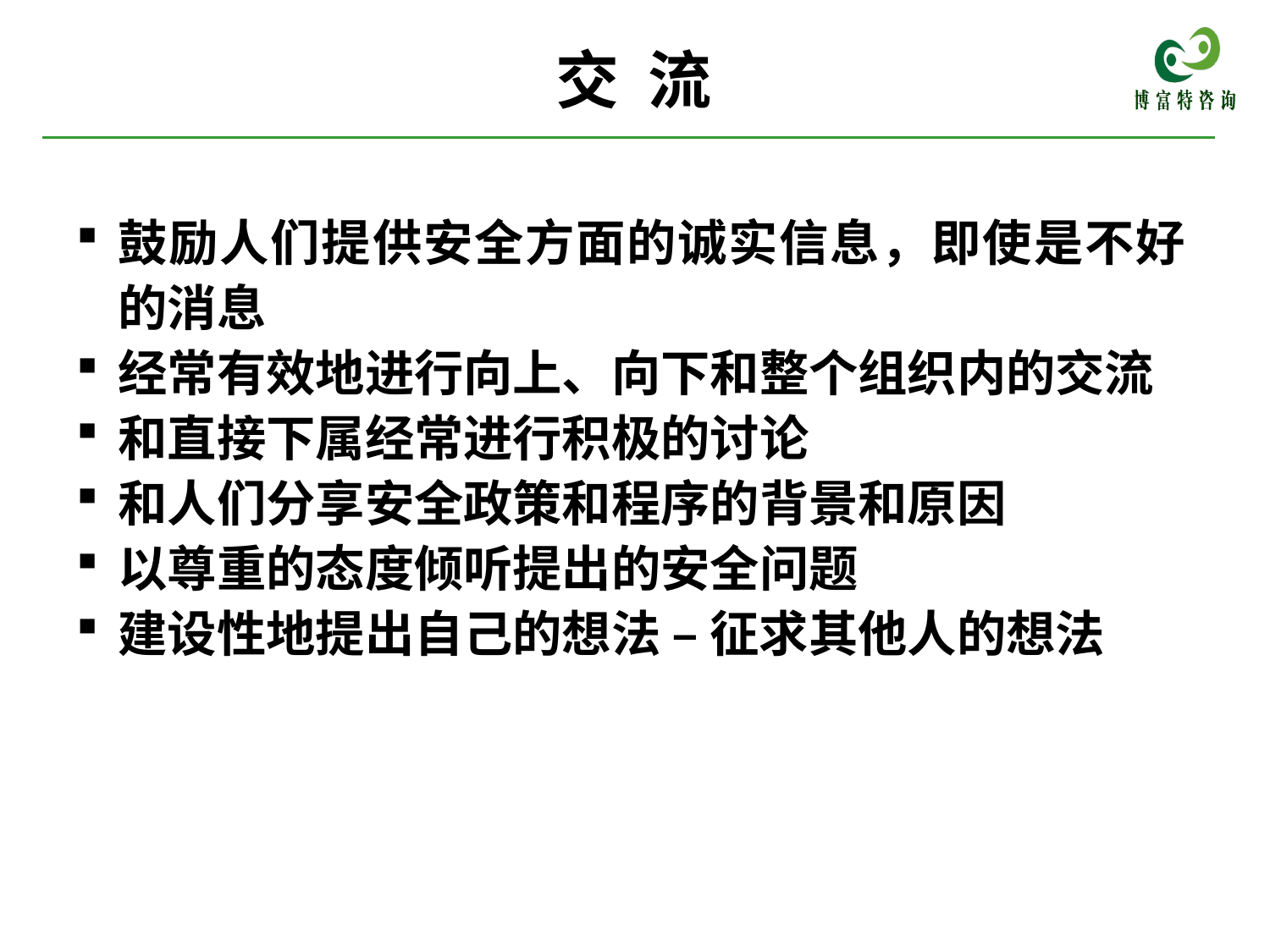

交  流
鼓励人们提供安全方面的诚实信息，即使是不好的消息
经常有效地进行向上、向下和整个组织内的交流
和直接下属经常进行积极的讨论
和人们分享安全政策和程序的背景和原因
以尊重的态度倾听提出的安全问题
建设性地提出自己的想法 – 征求其他人的想法